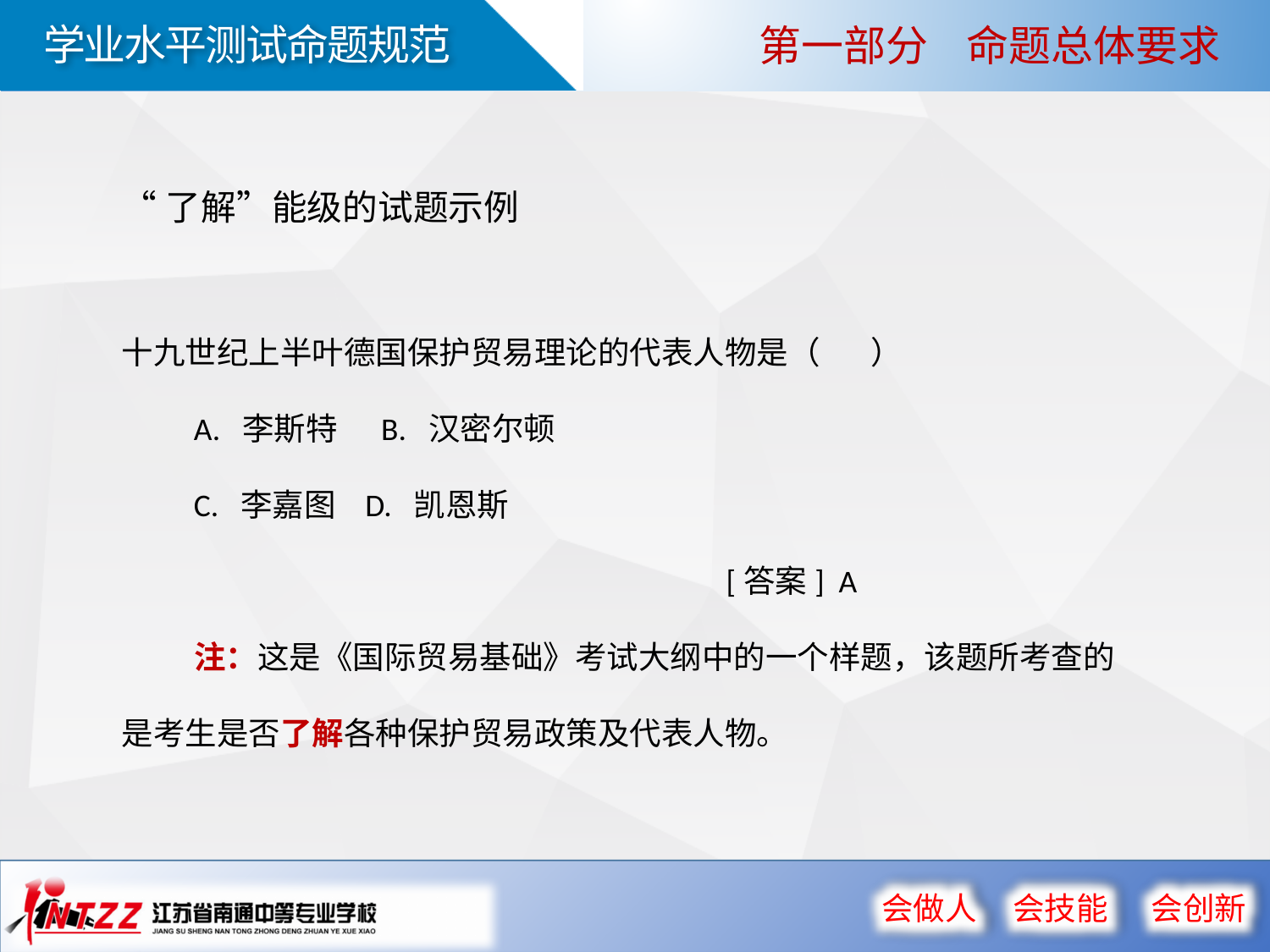

第一部分    命题总体要求
“了解”能级的试题示例
十九世纪上半叶德国保护贸易理论的代表人物是（       ）
          A.  李斯特     B.  汉密尔顿
          C.  李嘉图   D.  凯恩斯
                                                                                    [答案]  A
         注：这是《国际贸易基础》考试大纲中的一个样题，该题所考查的是考生是否了解各种保护贸易政策及代表人物。